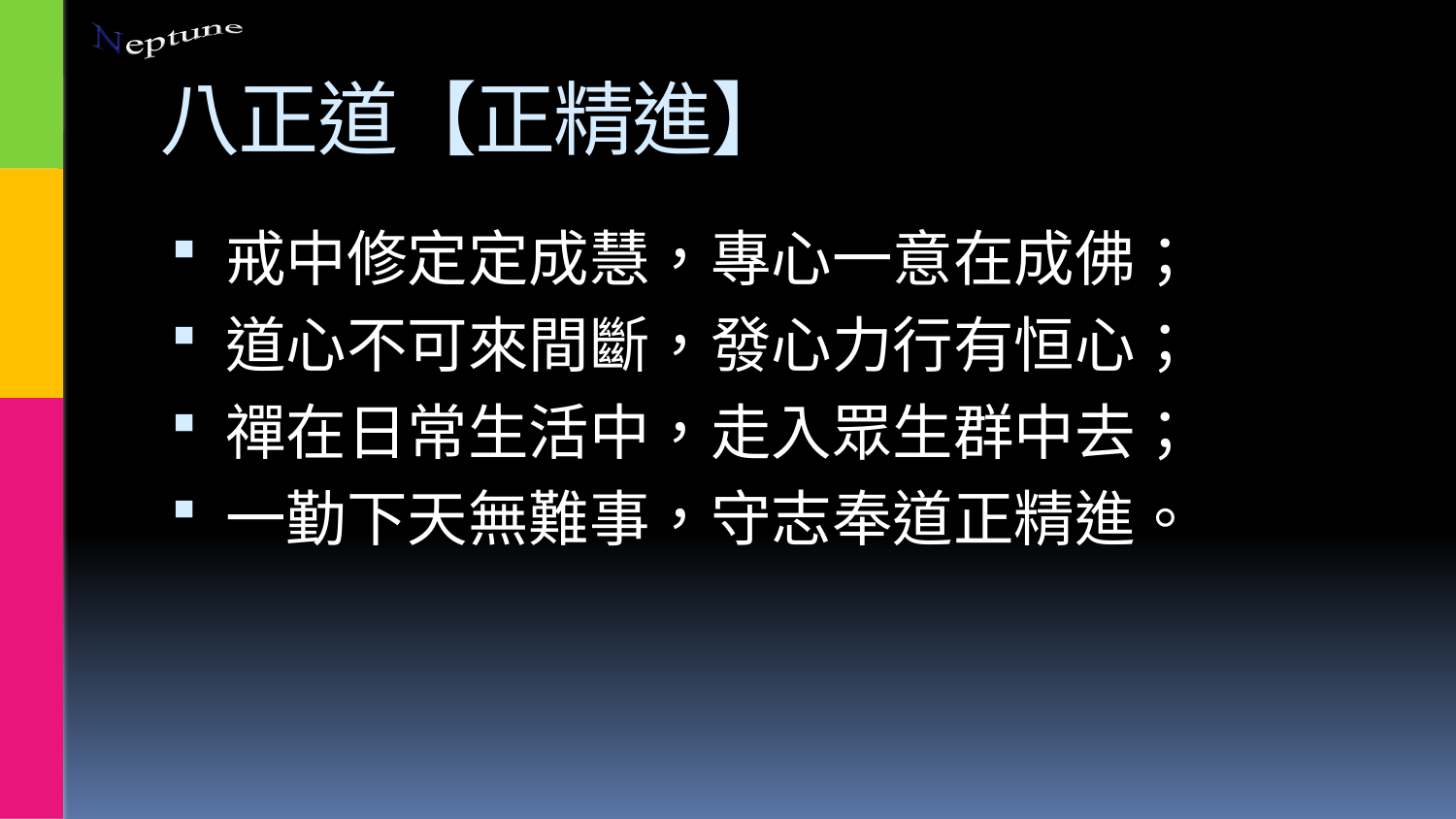

# 八正道【正精進】
戒中修定定成慧，專心一意在成佛；
道心不可來間斷，發心力行有恒心；
禪在日常生活中，走入眾生群中去；
一勤下天無難事，守志奉道正精進。